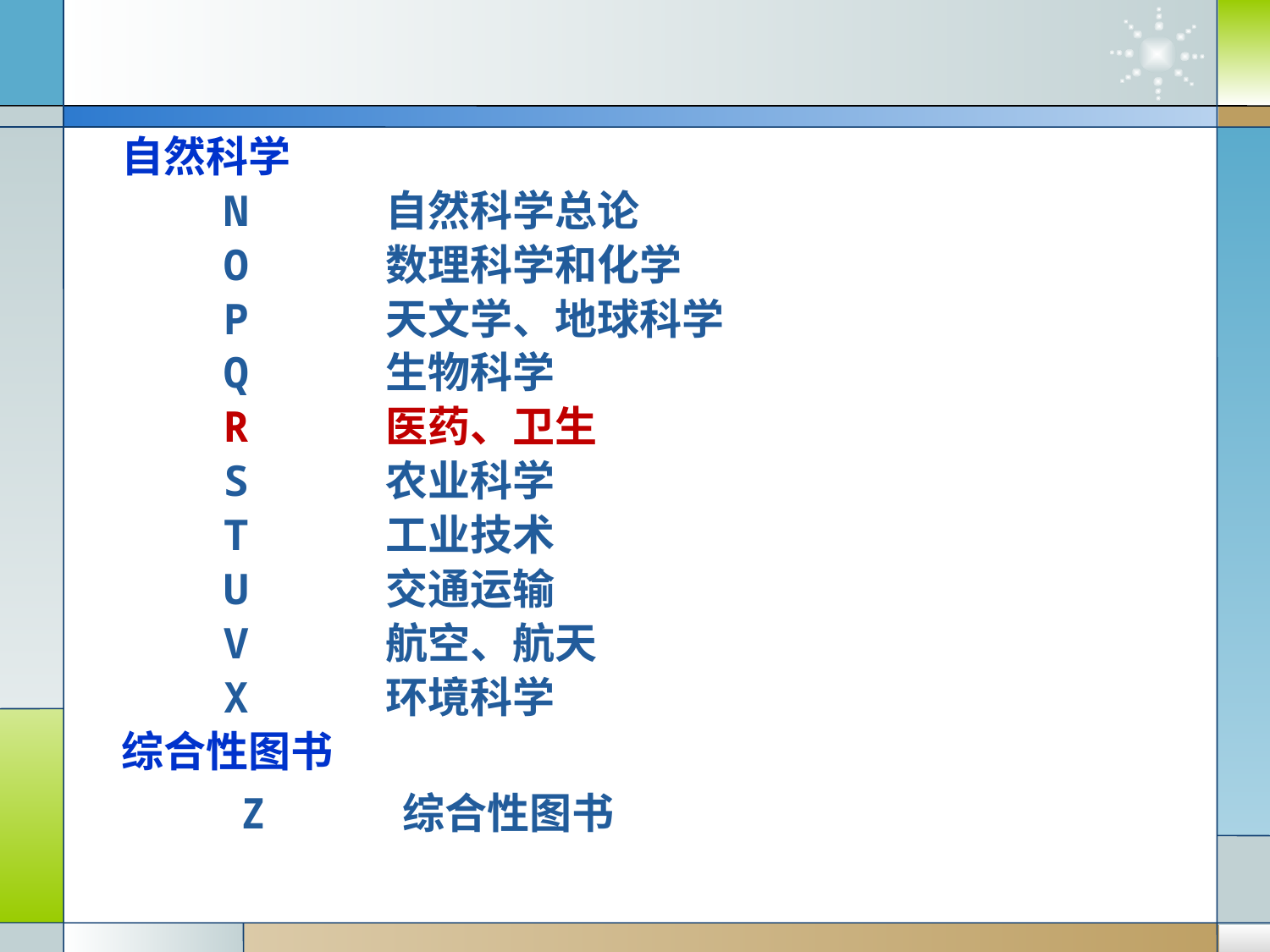

自然科学
    N     自然科学总论
    O     数理科学和化学
    P     天文学、地球科学
    Q     生物科学
    R     医药、卫生
    S     农业科学
    T     工业技术
    U     交通运输
    V     航空、航天
    X     环境科学
综合性图书
    Z     综合性图书